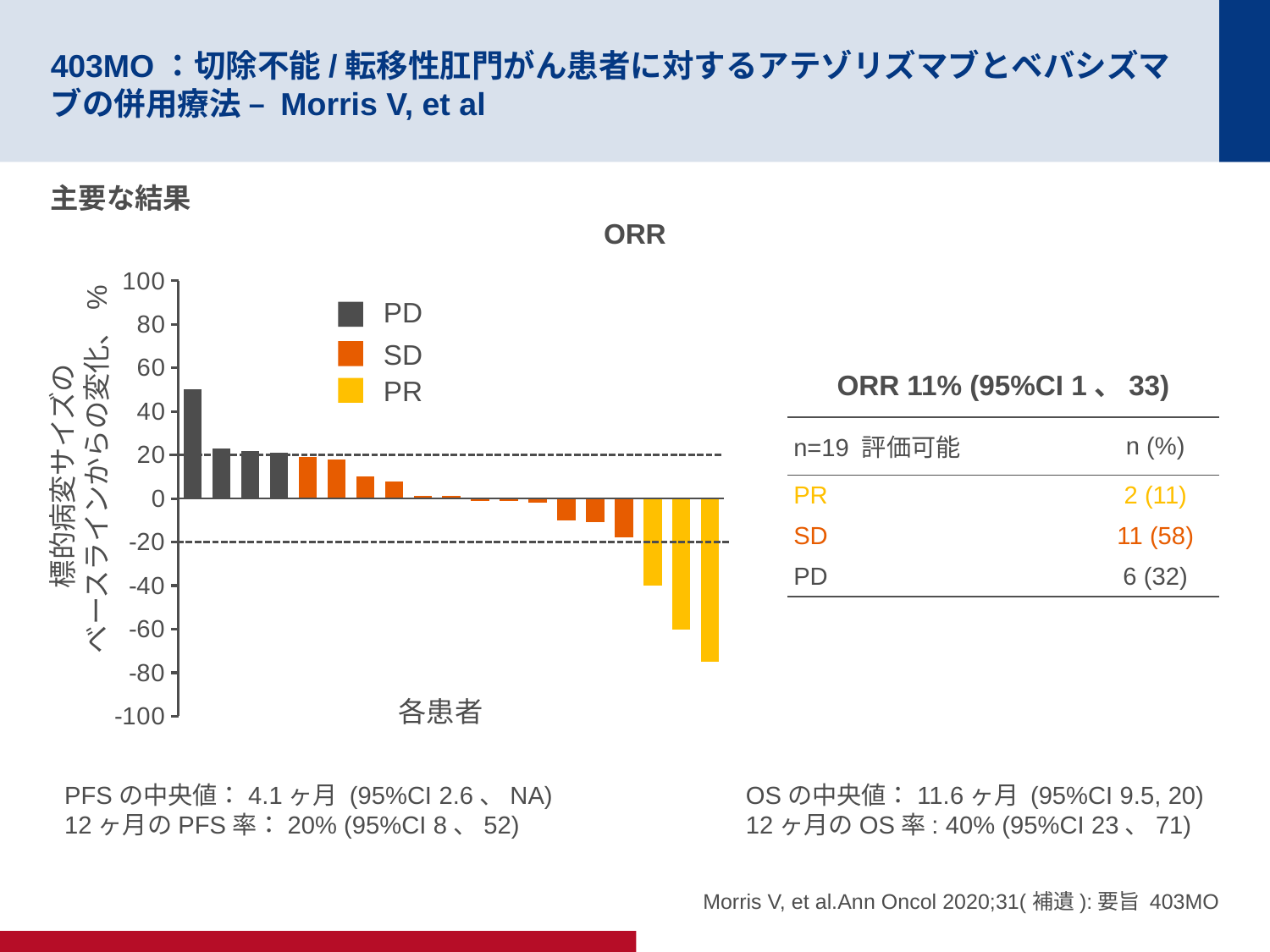

# 403MO：切除不能/転移性肛門がん患者に対するアテゾリズマブとベバシズマブの併用療法 – Morris V, et al
主要な結果
ORR

### Chart

| Category | Series 1 |
|---|---|
| Category 1 | 50.0 |
| Category 2 | 23.0 |
| Category 3 | 22.0 |
| Category 4 | 21.0 |
PD

SD

ORR 11% (95%CI 1、33)
PR

| n=19 評価可能 | n (%) |
| --- | --- |
| PR | 2 (11) |
| SD | 11 (58) |
| PD | 6 (32) |
標的病変サイズの
 ベースラインからの変化、%
各患者
PFSの中央値：4.1ヶ月 (95%CI 2.6、NA)
12ヶ月のPFS率：20% (95%CI 8、52)
OSの中央値：11.6ヶ月 (95%CI 9.5, 20)
12ヶ月のOS率: 40% (95%CI 23、71)
Morris V, et al.Ann Oncol 2020;31(補遺):要旨 403MO